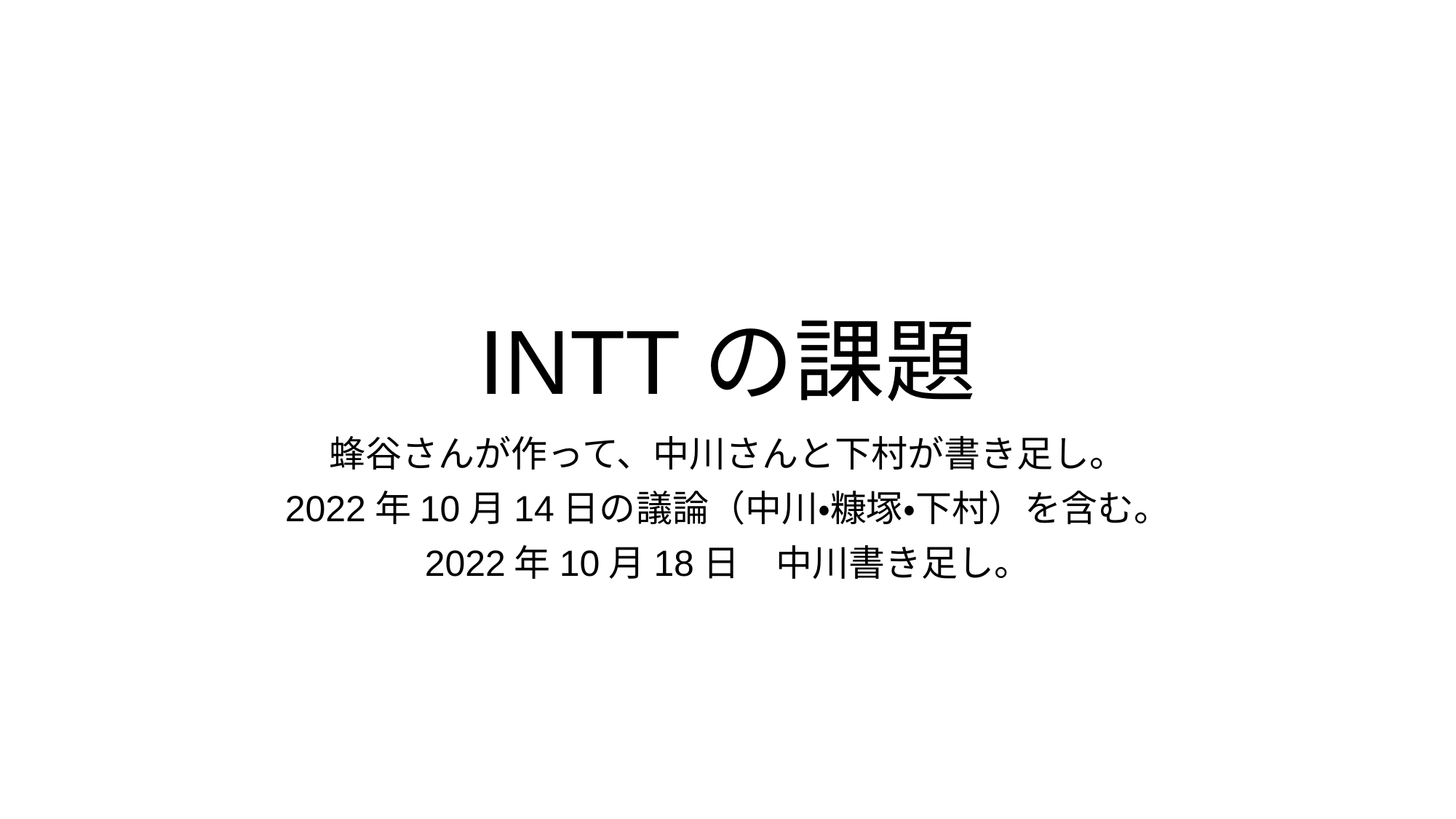

# INTTの課題
蜂谷さんが作って、中川さんと下村が書き足し。
2022年10月14日の議論（中川・糠塚・下村）を含む。
2022年10月18日　中川書き足し。